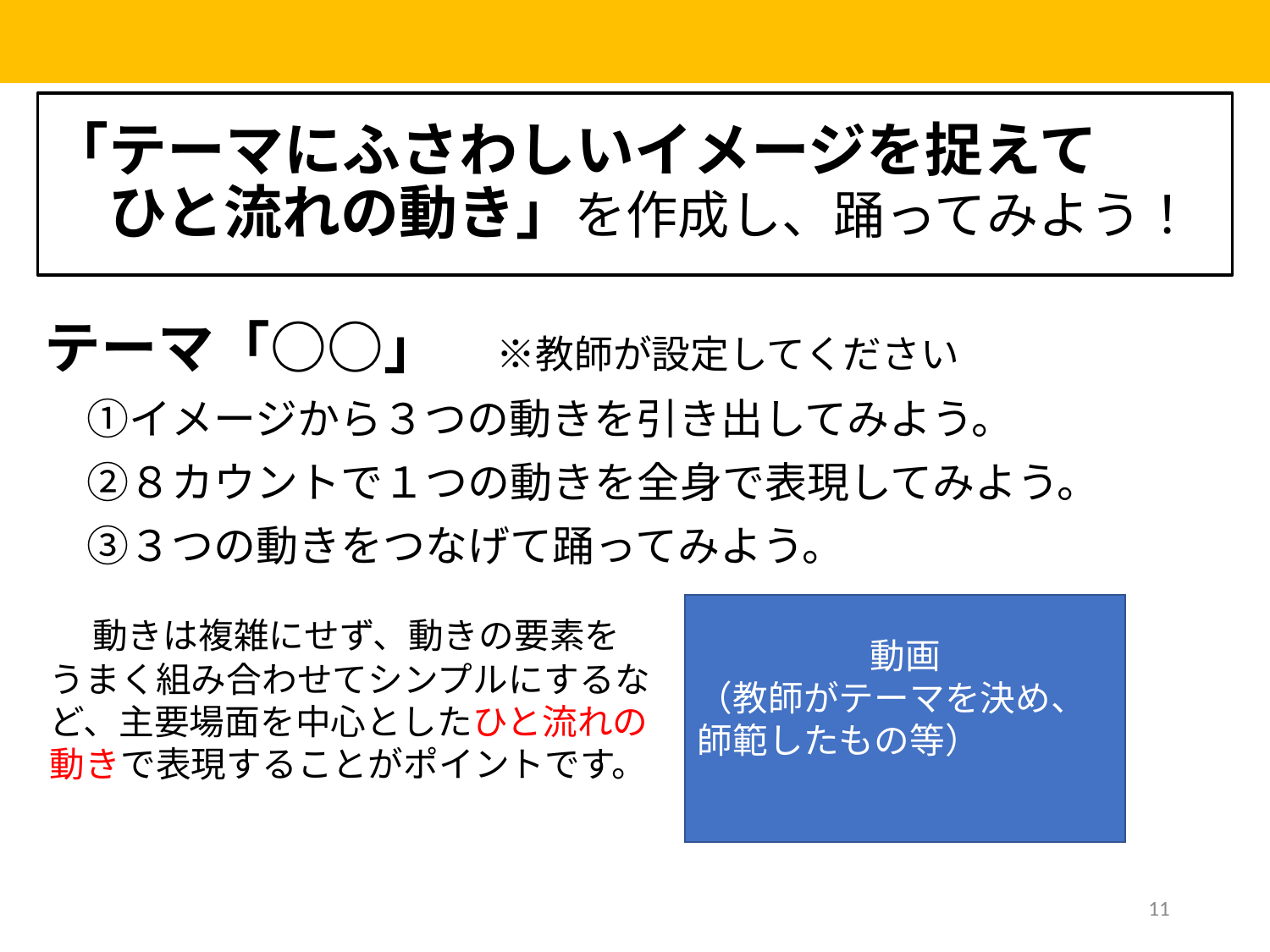

# 「テーマにふさわしいイメージを捉えて 　ひと流れの動き」を作成し、踊ってみよう！
テーマ「○○」　※教師が設定してください
　①イメージから３つの動きを引き出してみよう。
　②８カウントで１つの動きを全身で表現してみよう。
　③３つの動きをつなげて踊ってみよう。
動画
（教師がテーマを決め、師範したもの等）

　動きは複雑にせず、動きの要素をうまく組み合わせてシンプルにするなど、主要場面を中心としたひと流れの動きで表現することがポイントです。
11